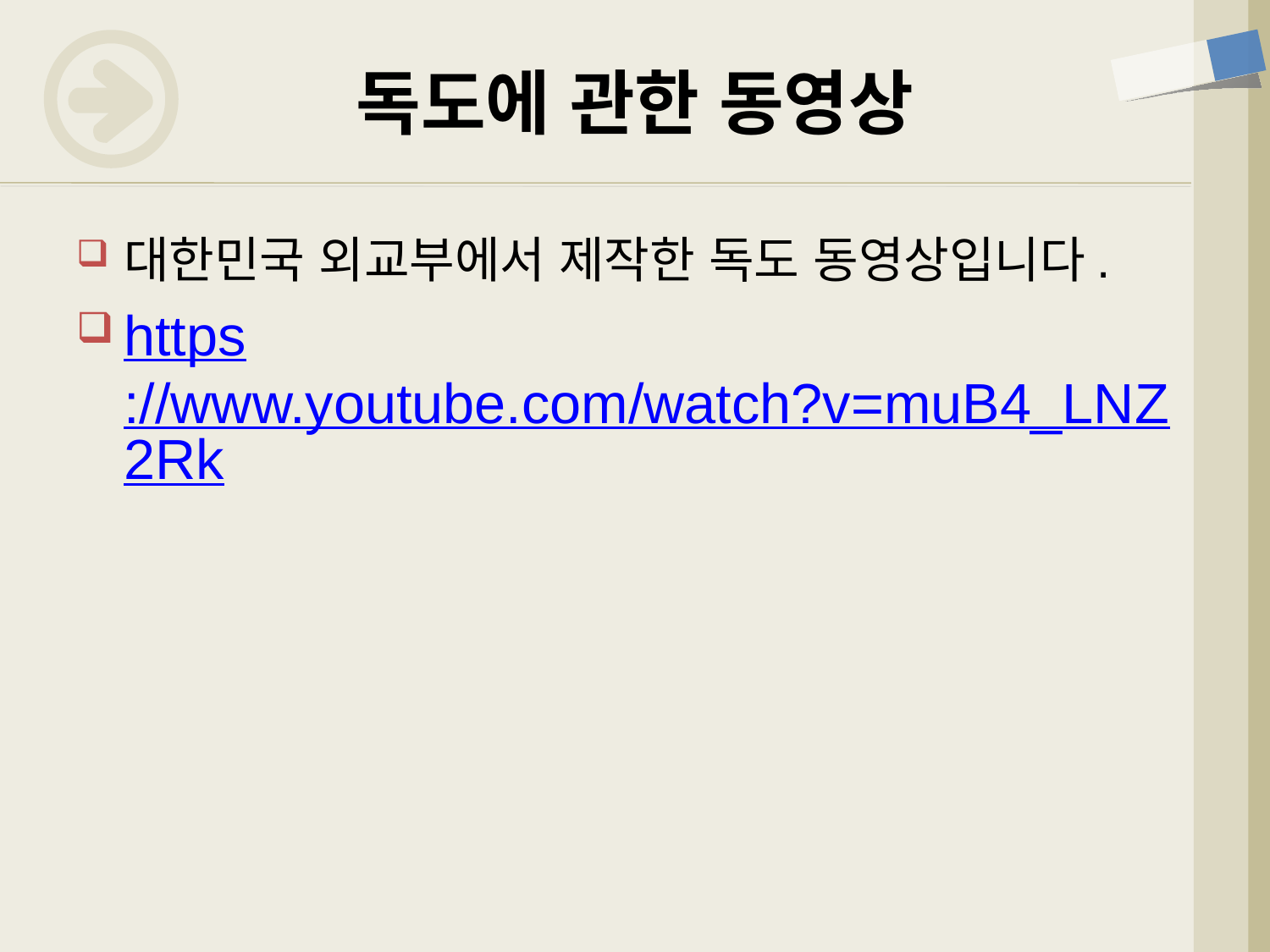

# 독도에 관한 동영상
대한민국 외교부에서 제작한 독도 동영상입니다.
https://www.youtube.com/watch?v=muB4_LNZ2Rk